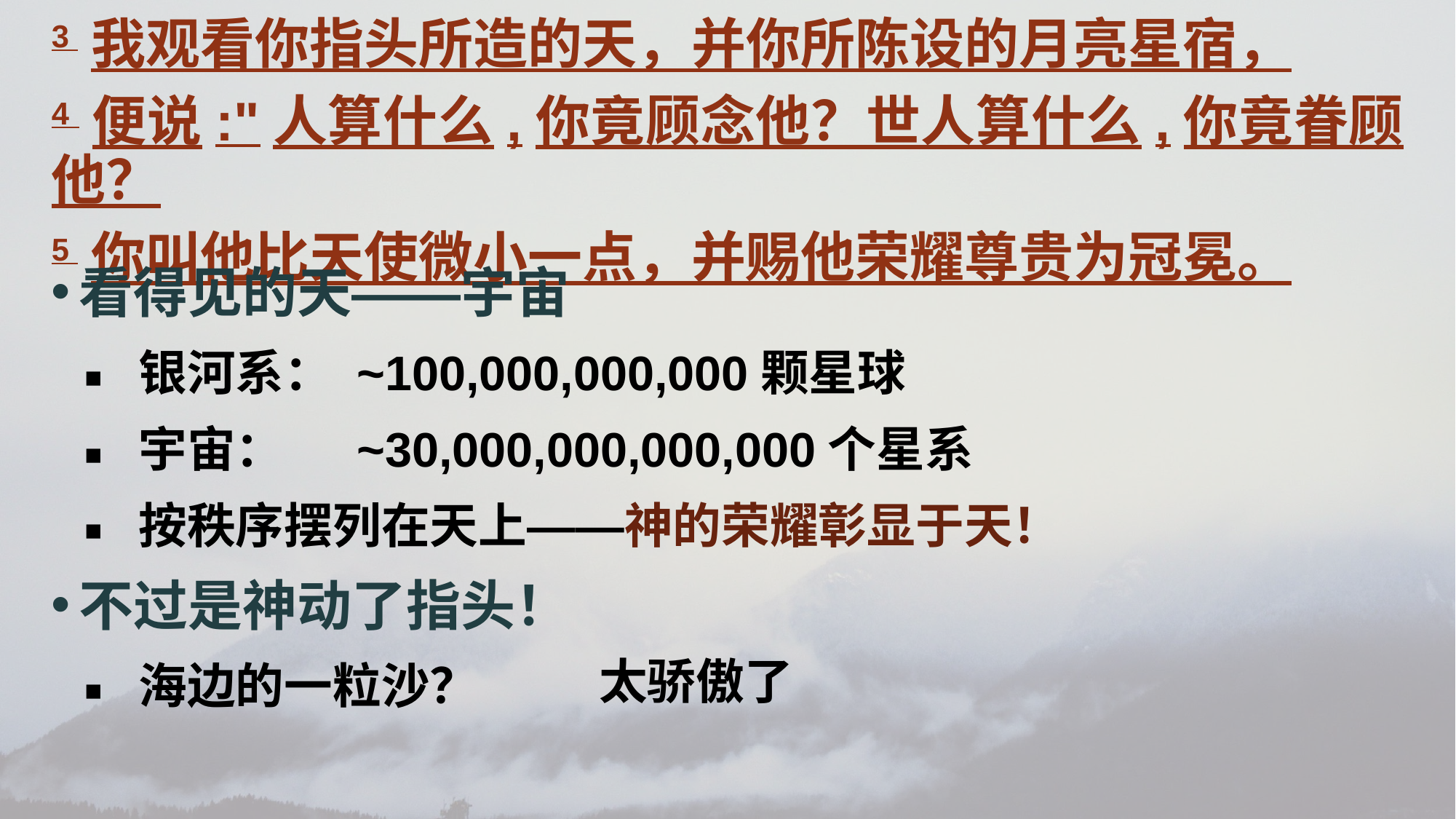

3 我观看你指头所造的天，并你所陈设的月亮星宿，
4 便说:"人算什么,你竟顾念他？世人算什么,你竟眷顾他？
5 你叫他比天使微小一点，并赐他荣耀尊贵为冠冕。

看得见的天——宇宙
银河系：	~100,000,000,000颗星球
宇宙：	~30,000,000,000,000个星系
按秩序摆列在天上——神的荣耀彰显于天！
不过是神动了指头！
海边的一粒沙？
太骄傲了